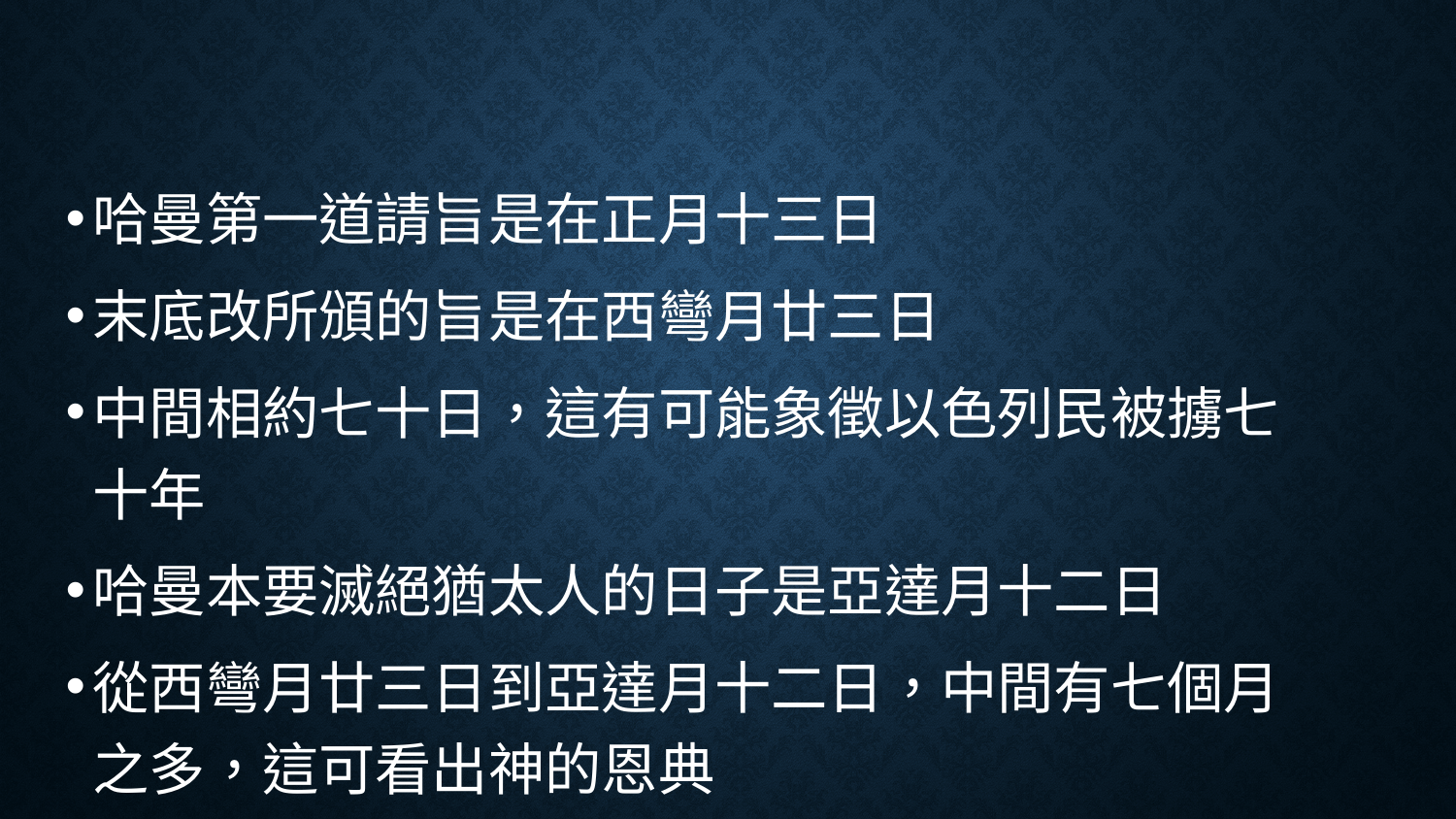

#
哈曼第一道請旨是在正月十三日
末底改所頒的旨是在西彎月廿三日
中間相約七十日，這有可能象徵以色列民被擄七十年
哈曼本要滅絕猶太人的日子是亞達月十二日
從西彎月廿三日到亞達月十二日，中間有七個月之多，這可看出神的恩典